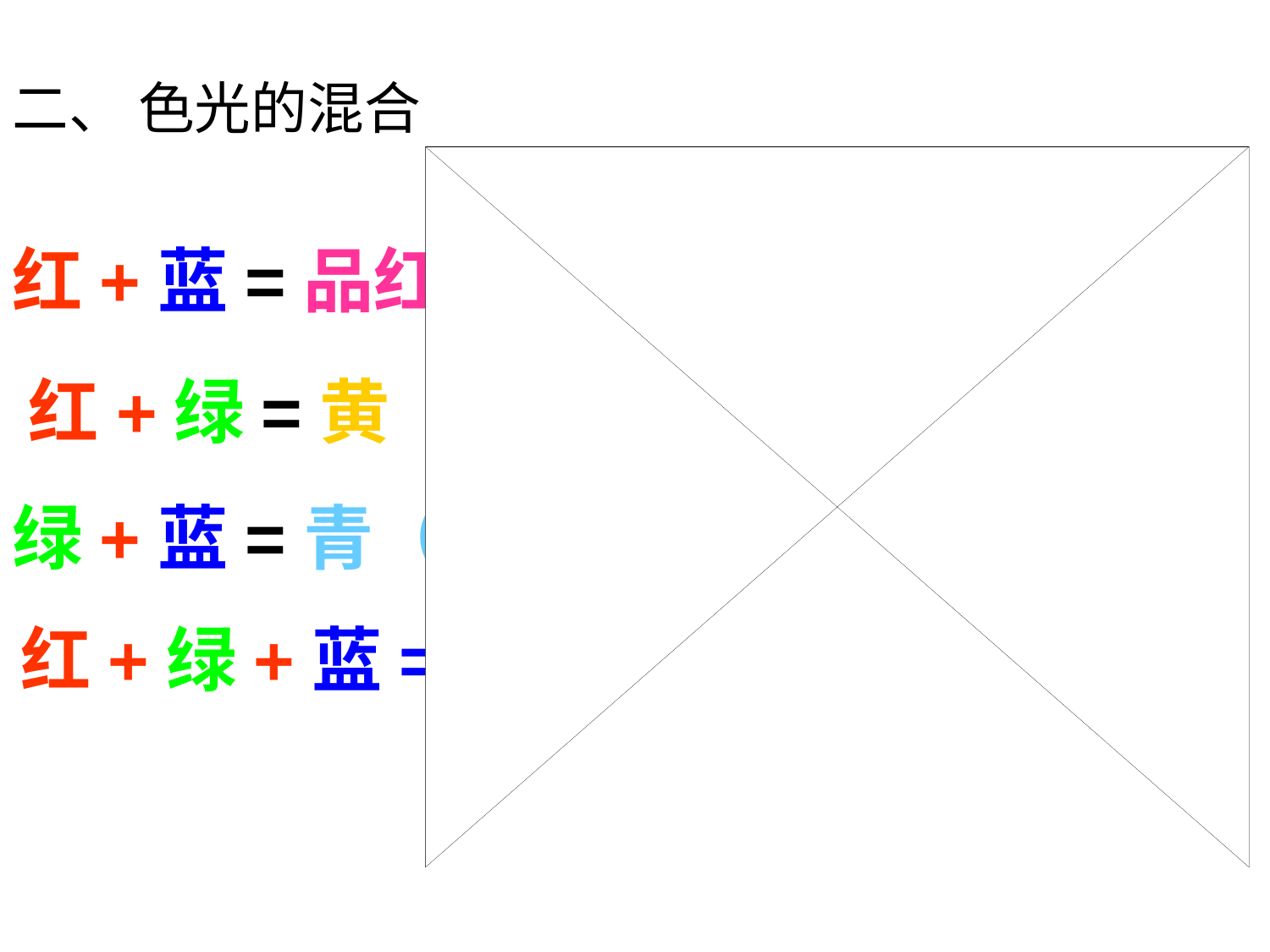

二、 色光的混合
基

红+蓝=品红
红+绿=黄
绿+蓝=青（靛）
红+绿+蓝=白